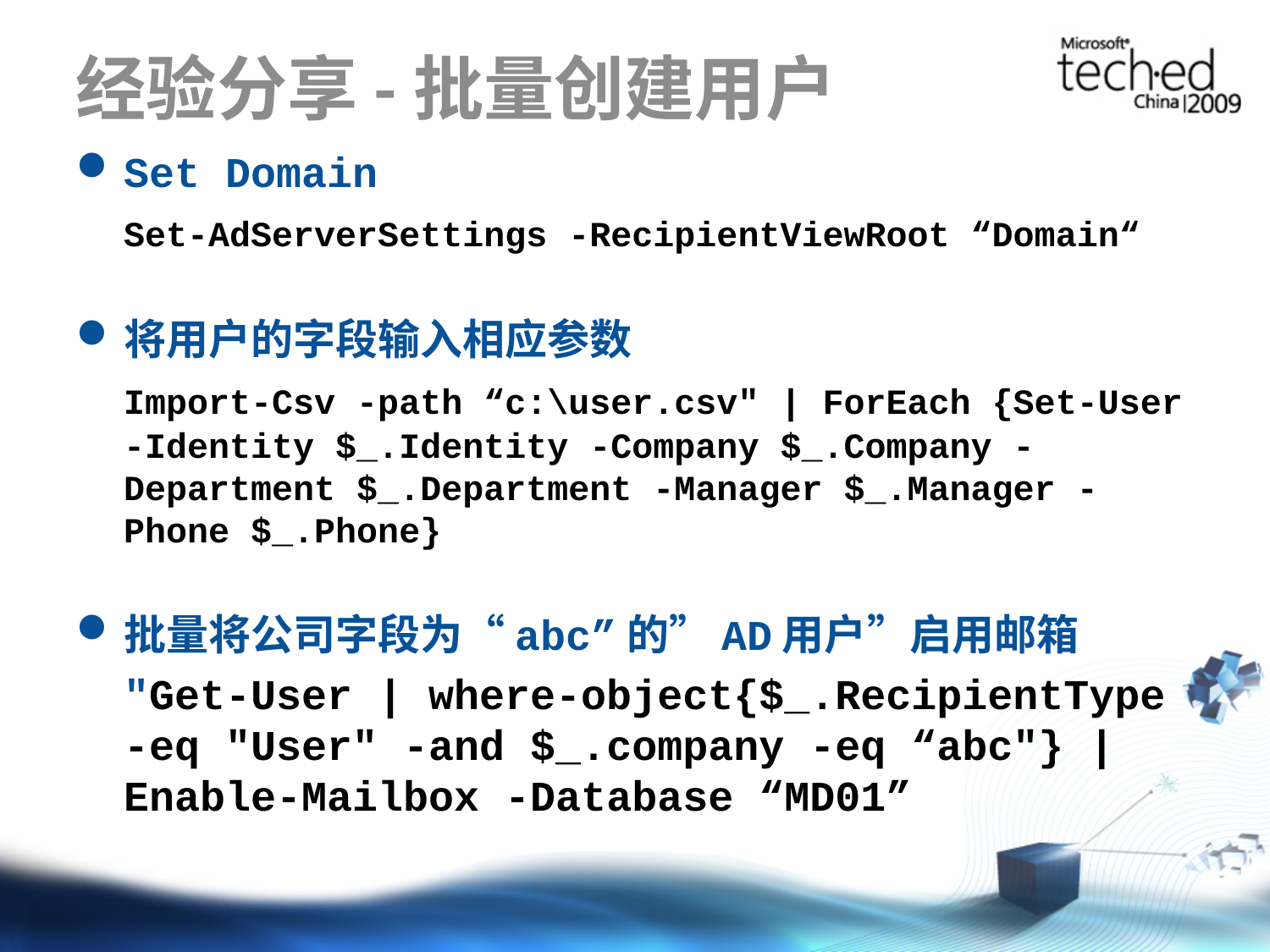

# 经验分享-批量创建用户
Set Domain
	Set-AdServerSettings -RecipientViewRoot “Domain“

将用户的字段输入相应参数
	Import-Csv -path “c:\user.csv" | ForEach {Set-User -Identity $_.Identity -Company $_.Company -Department $_.Department -Manager $_.Manager -Phone $_.Phone}

批量将公司字段为“abc”的”AD用户”启用邮箱
	"Get-User | where-object{$_.RecipientType -eq "User" -and $_.company -eq “abc"} | Enable-Mailbox -Database “MD01”